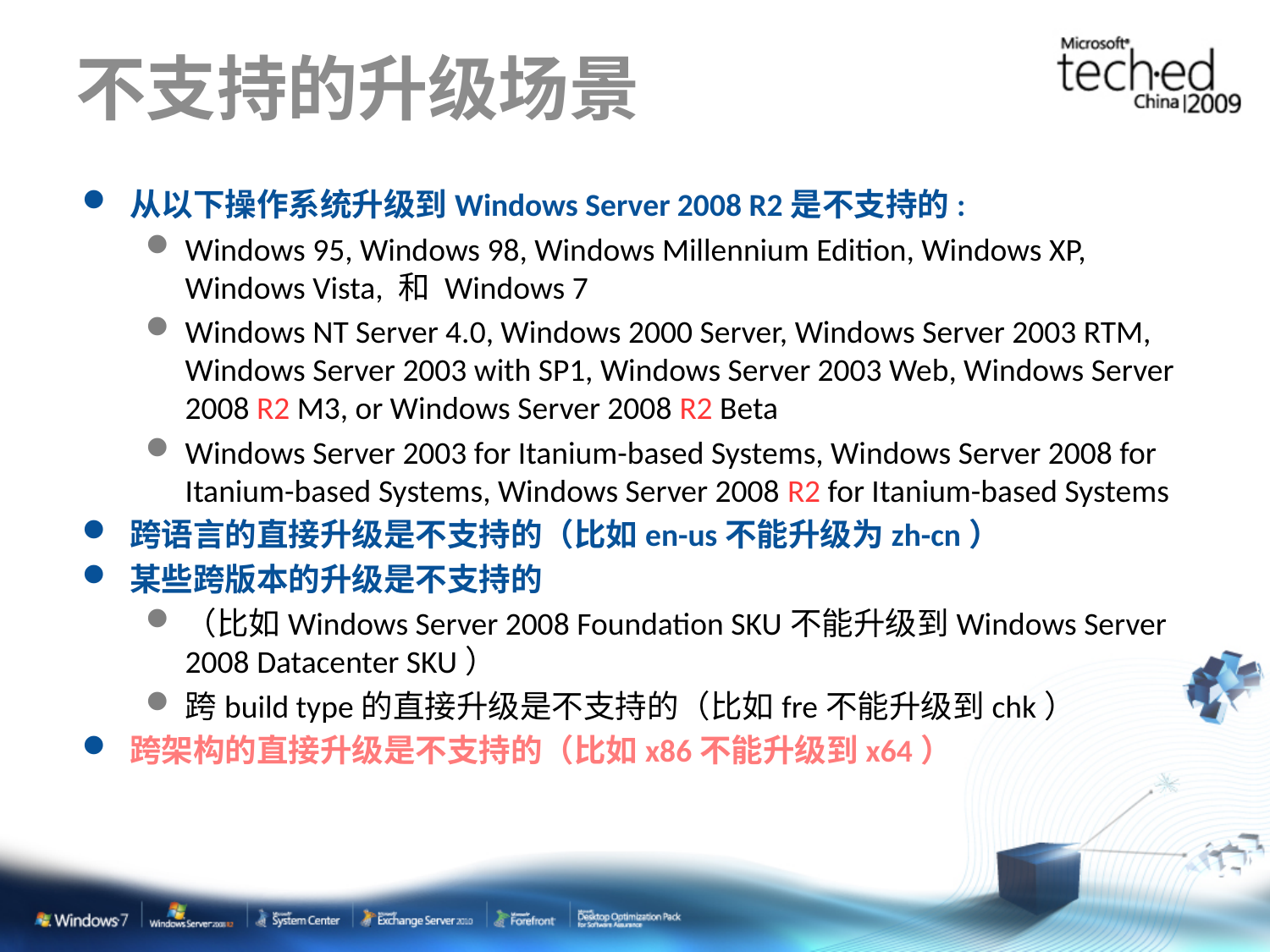

# 不支持的升级场景
从以下操作系统升级到Windows Server 2008 R2是不支持的:
Windows 95, Windows 98, Windows Millennium Edition, Windows XP, Windows Vista, 和 Windows 7
Windows NT Server 4.0, Windows 2000 Server, Windows Server 2003 RTM, Windows Server 2003 with SP1, Windows Server 2003 Web, Windows Server 2008 R2 M3, or Windows Server 2008 R2 Beta
Windows Server 2003 for Itanium-based Systems, Windows Server 2008 for Itanium-based Systems, Windows Server 2008 R2 for Itanium-based Systems
跨语言的直接升级是不支持的（比如en-us不能升级为zh-cn）
某些跨版本的升级是不支持的
（比如Windows Server 2008 Foundation SKU不能升级到Windows Server 2008 Datacenter SKU）
跨build type的直接升级是不支持的（比如fre不能升级到chk）
跨架构的直接升级是不支持的（比如x86不能升级到x64）